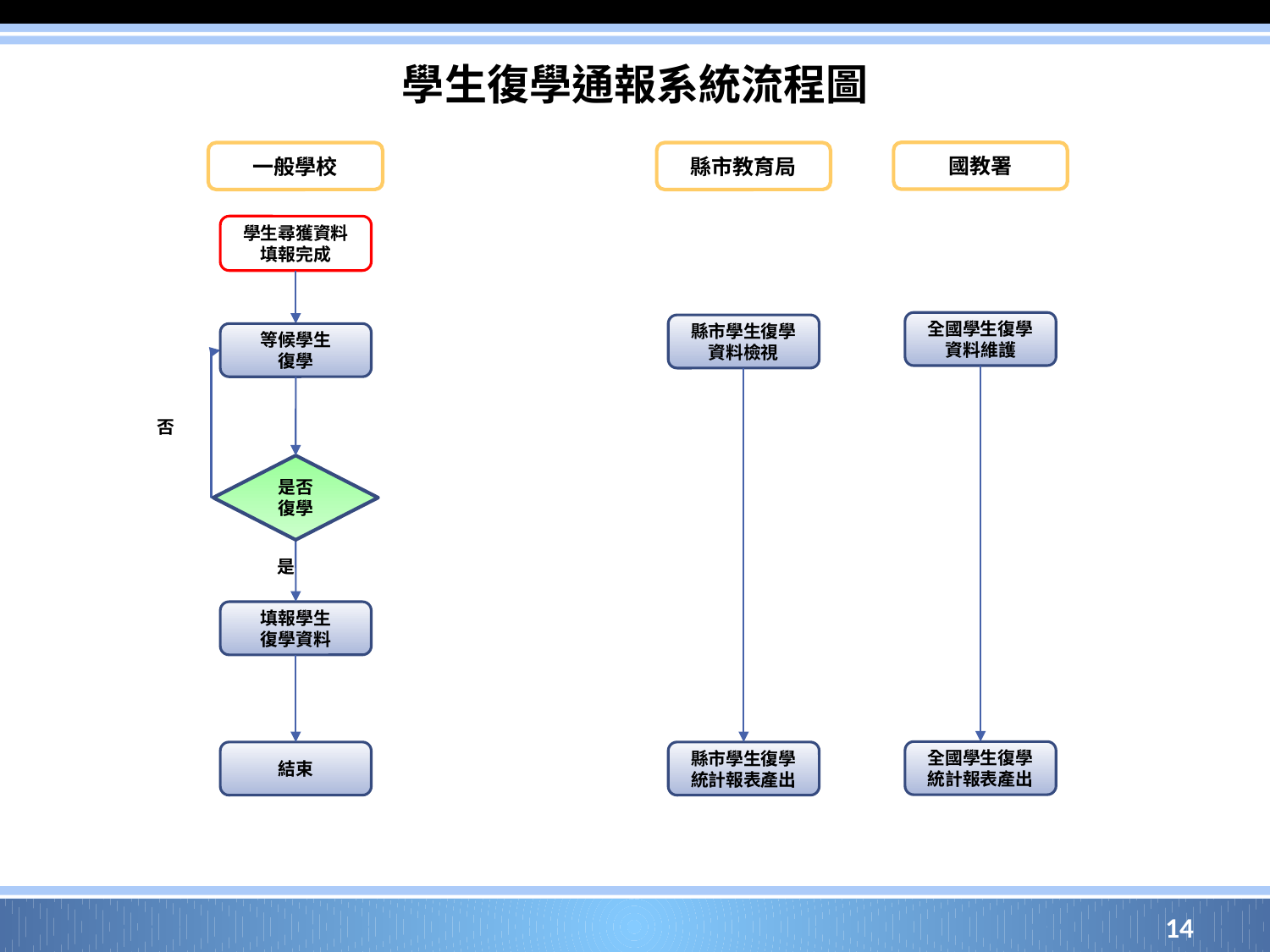

# 學生復學通報系統流程圖
國教署
一般學校
縣市教育局
學生尋獲資料
填報完成
全國學生復學資料維護
縣市學生復學資料檢視
等候學生
復學
否
是否
復學
是
填報學生
復學資料
全國學生復學統計報表產出
結束
縣市學生復學統計報表產出
14